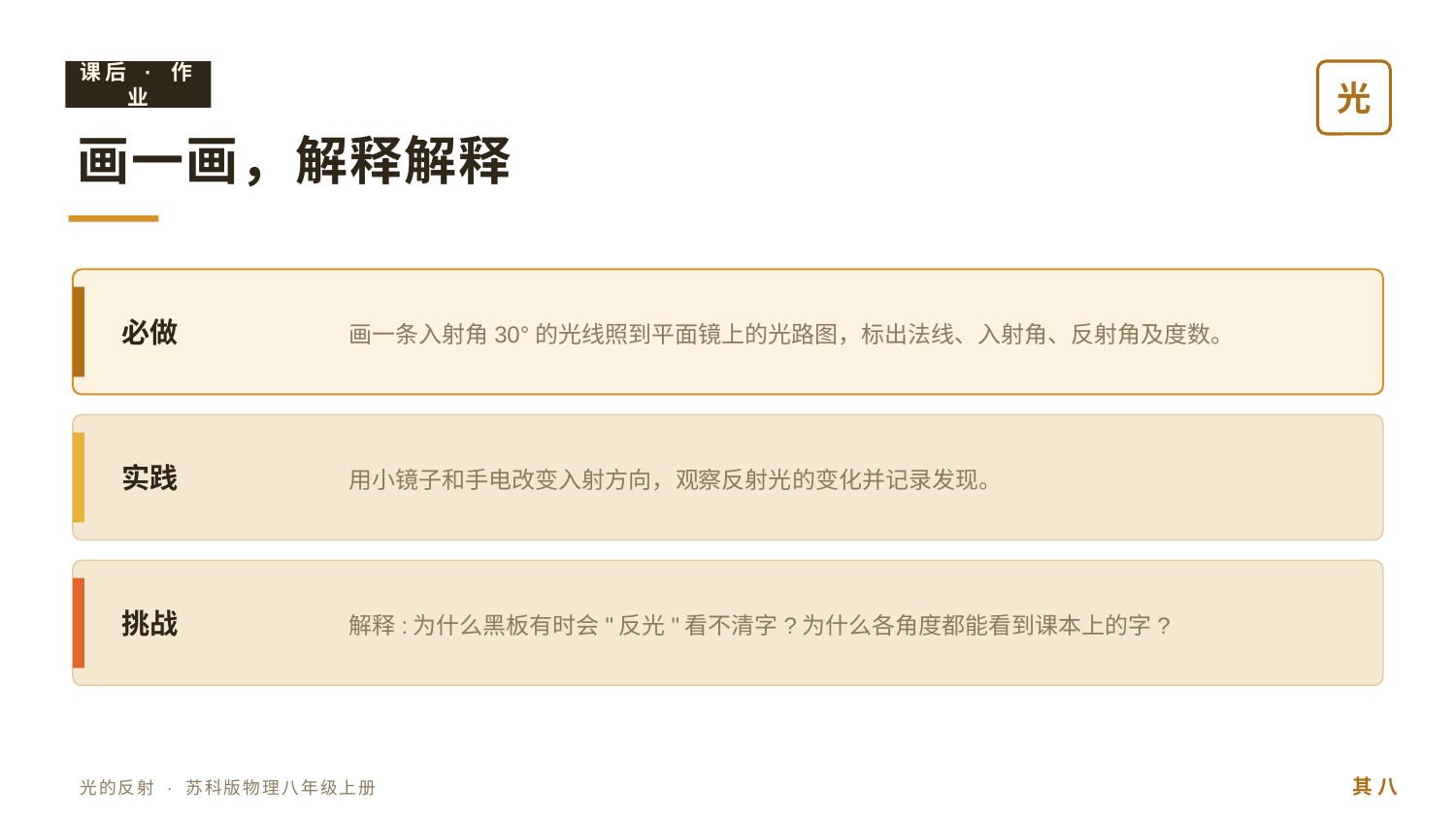

课后 · 作业
光

画一画，解释解释

画一条入射角30°的光线照到平面镜上的光路图，标出法线、入射角、反射角及度数。
必做

用小镜子和手电改变入射方向，观察反射光的变化并记录发现。
实践

解释:为什么黑板有时会"反光"看不清字?为什么各角度都能看到课本上的字?
挑战

其 八
光的反射 · 苏科版物理八年级上册